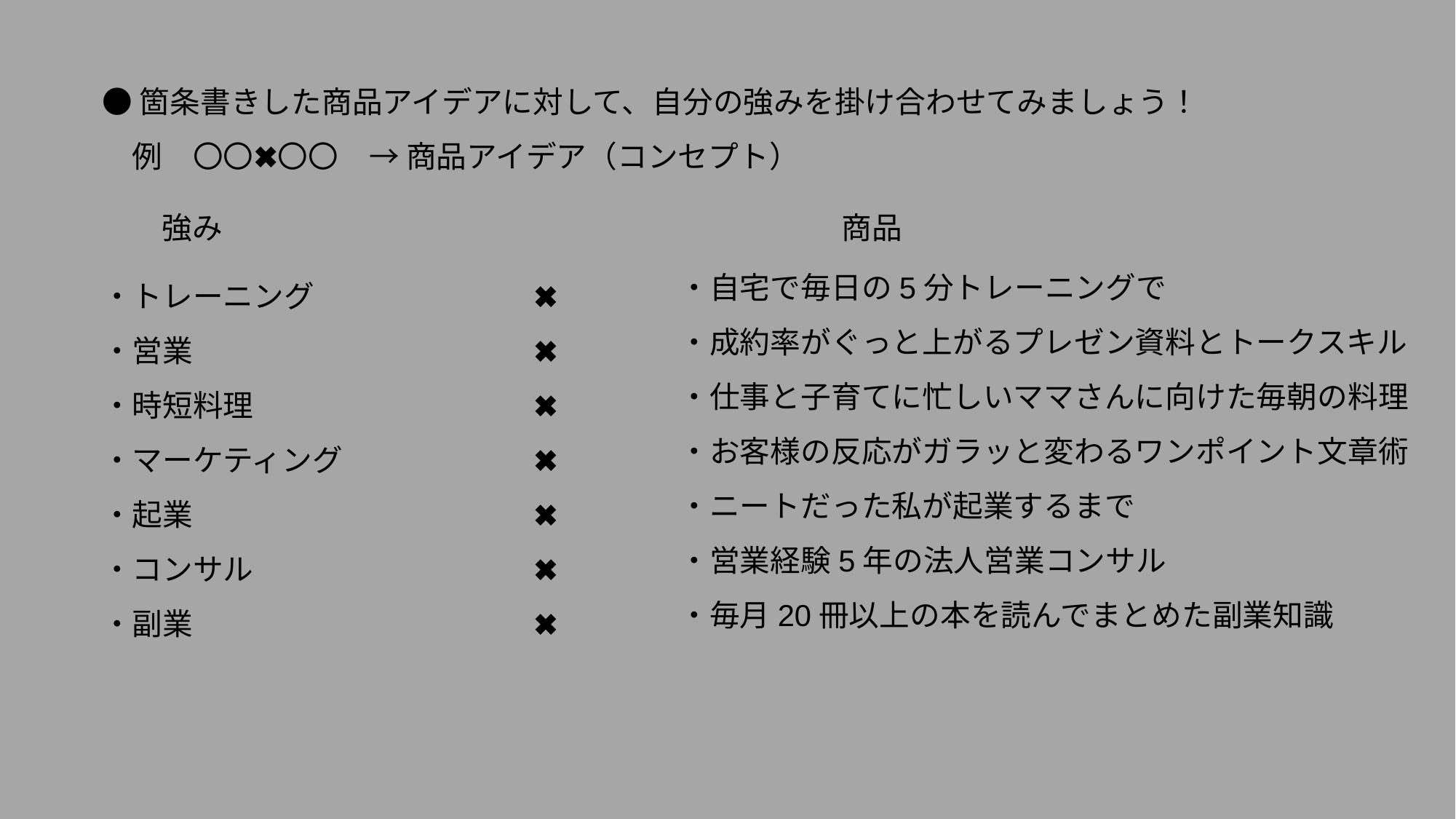

●箇条書きした商品アイデアに対して、自分の強みを掛け合わせてみましょう！
　例　〇〇✖️〇〇　→ 商品アイデア（コンセプト）
強み
商品
・自宅で毎日の5分トレーニングで
・成約率がぐっと上がるプレゼン資料とトークスキル
・仕事と子育てに忙しいママさんに向けた毎朝の料理
・お客様の反応がガラッと変わるワンポイント文章術
・ニートだった私が起業するまで
・営業経験5年の法人営業コンサル
・毎月20冊以上の本を読んでまとめた副業知識

・トレーニング
・営業
・時短料理
・マーケティング
・起業
・コンサル
・副業

✖️
✖️
✖️
✖️
✖️
✖️
✖️